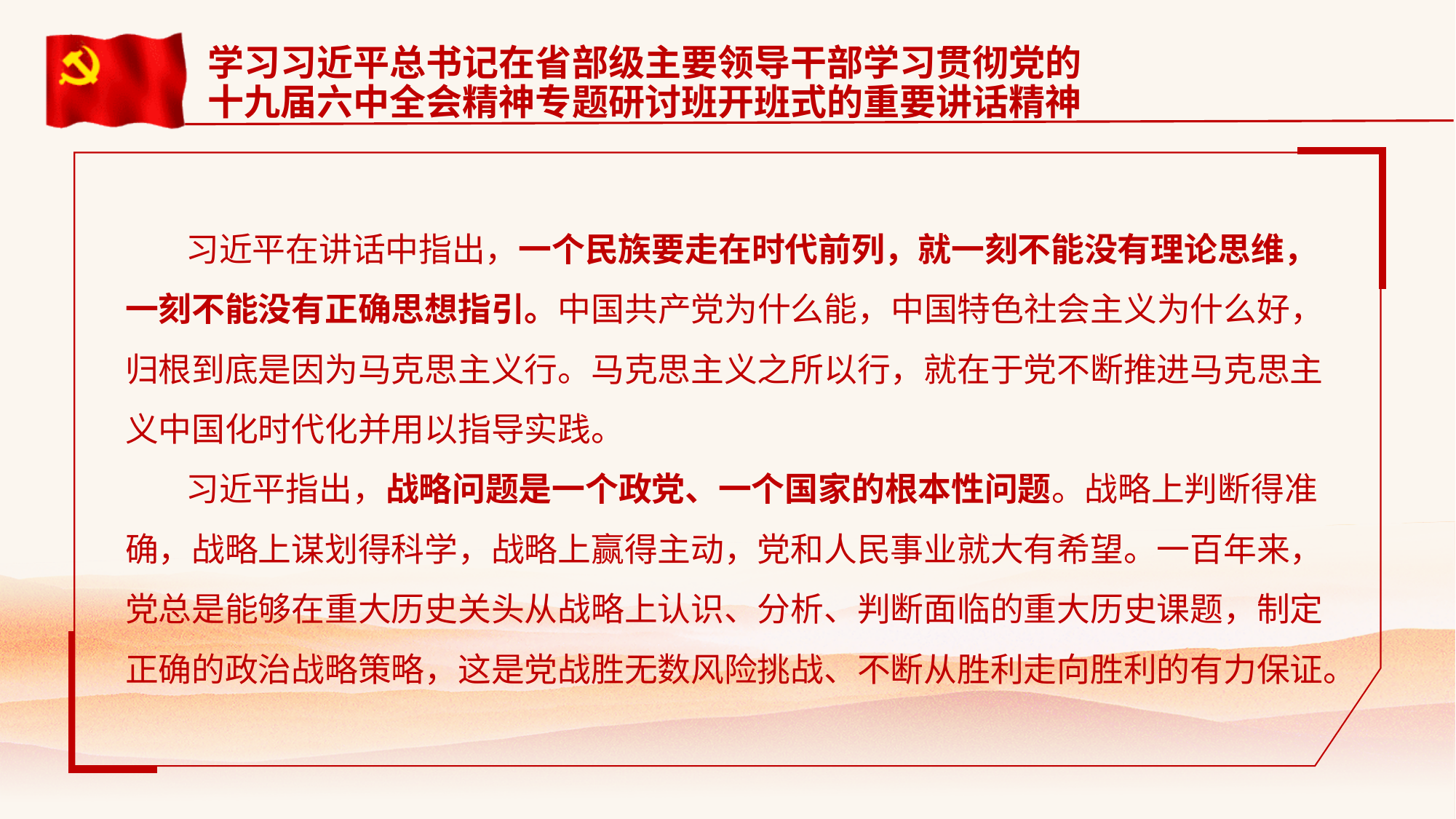

# 学习习近平总书记在省部级主要领导干部学习贯彻党的十九届六中全会精神专题研讨班开班式的重要讲话精神

习近平在讲话中指出，一个民族要走在时代前列，就一刻不能没有理论思维，一刻不能没有正确思想指引。中国共产党为什么能，中国特色社会主义为什么好，归根到底是因为马克思主义行。马克思主义之所以行，就在于党不断推进马克思主义中国化时代化并用以指导实践。
习近平指出，战略问题是一个政党、一个国家的根本性问题。战略上判断得准确，战略上谋划得科学，战略上赢得主动，党和人民事业就大有希望。一百年来，党总是能够在重大历史关头从战略上认识、分析、判断面临的重大历史课题，制定正确的政治战略策略，这是党战胜无数风险挑战、不断从胜利走向胜利的有力保证。